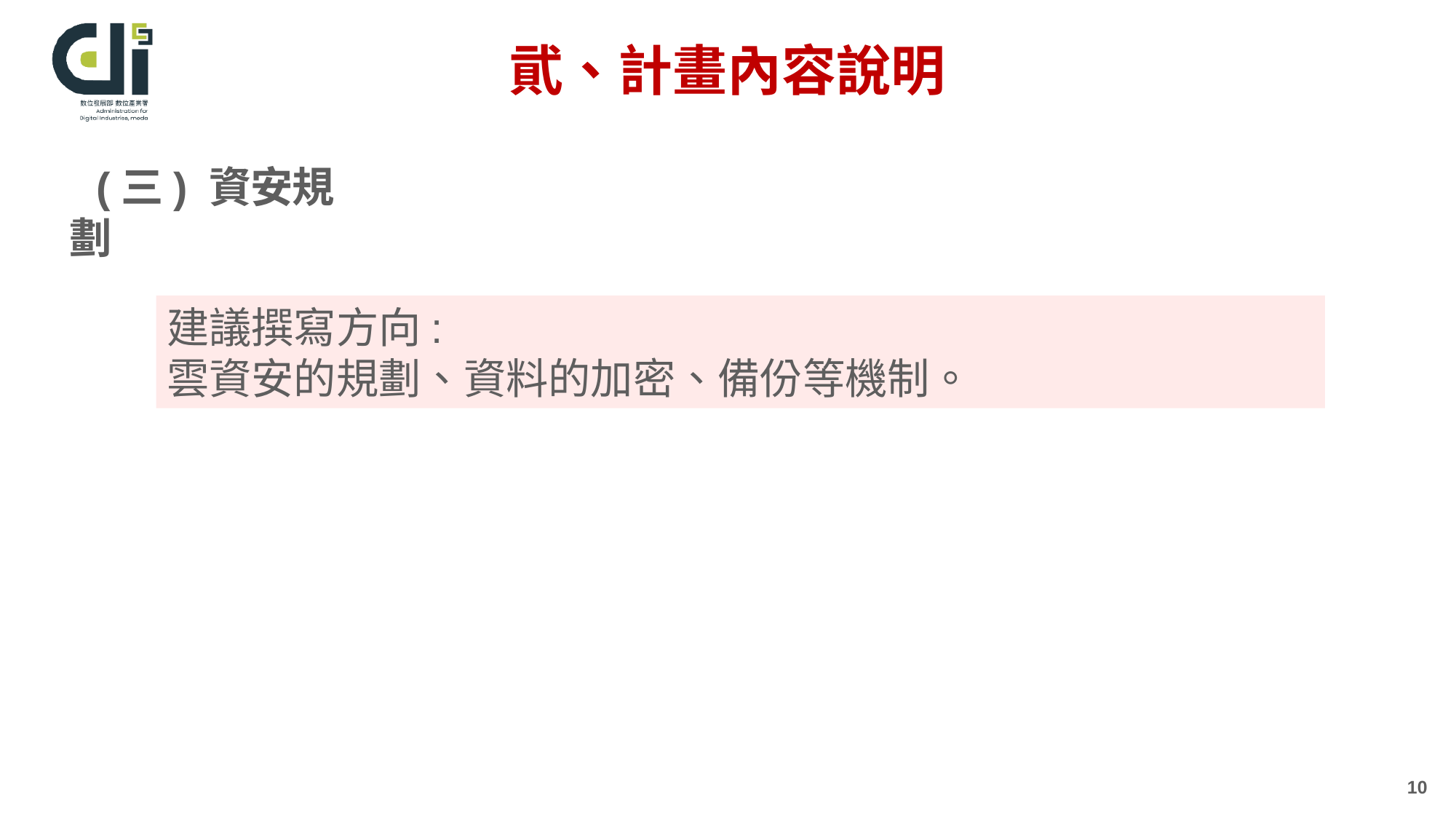

貮、計畫內容說明
(三) 資安規劃
建議撰寫方向:
雲資安的規劃、資料的加密、備份等機制。
10